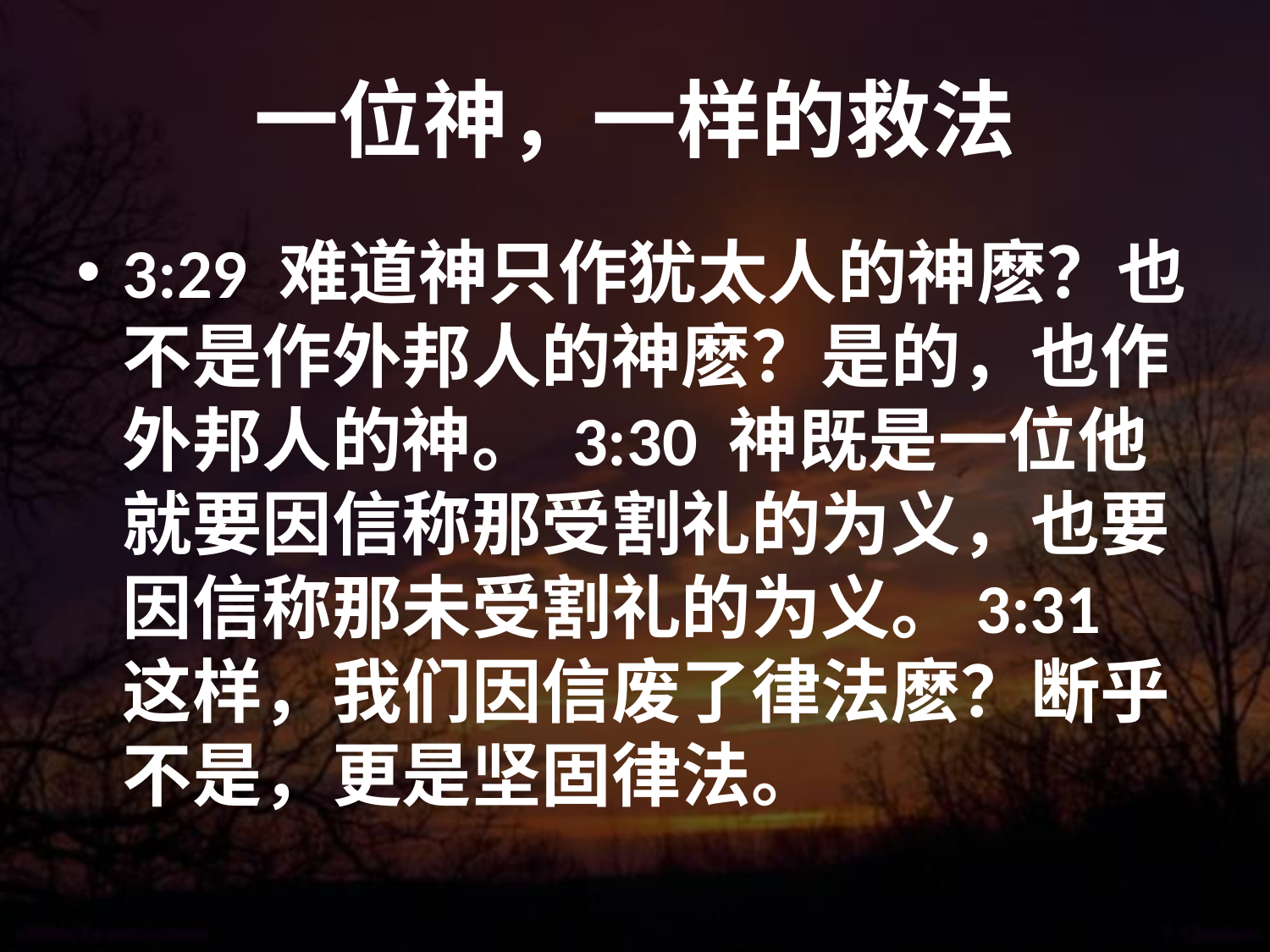

# 一位神，一样的救法
3:29 难道神只作犹太人的神麽？也不是作外邦人的神麽？是的，也作外邦人的神。 3:30 神既是一位他就要因信称那受割礼的为义，也要因信称那未受割礼的为义。3:31 这样，我们因信废了律法麽？断乎不是，更是坚固律法。